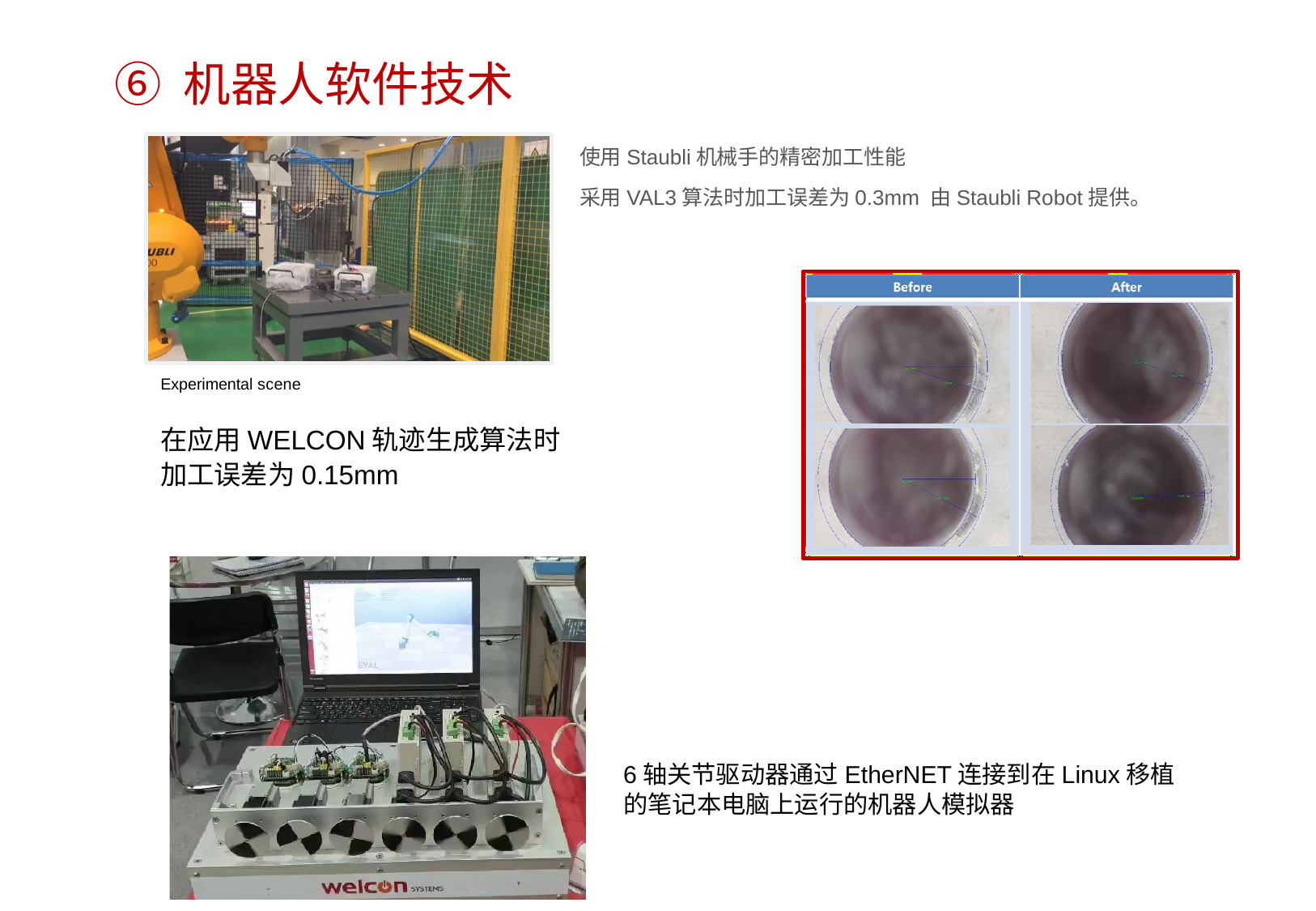

# ⑥ 机器人软件技术
使用Staubli机械手的精密加工性能
采用VAL3算法时加工误差为0.3mm 由Staubli Robot提供。

Experimental scene
在应用WELCON轨迹生成算法时
加工误差为0.15mm

6轴关节驱动器通过EtherNET连接到在Linux移植的笔记本电脑上运行的机器人模拟器